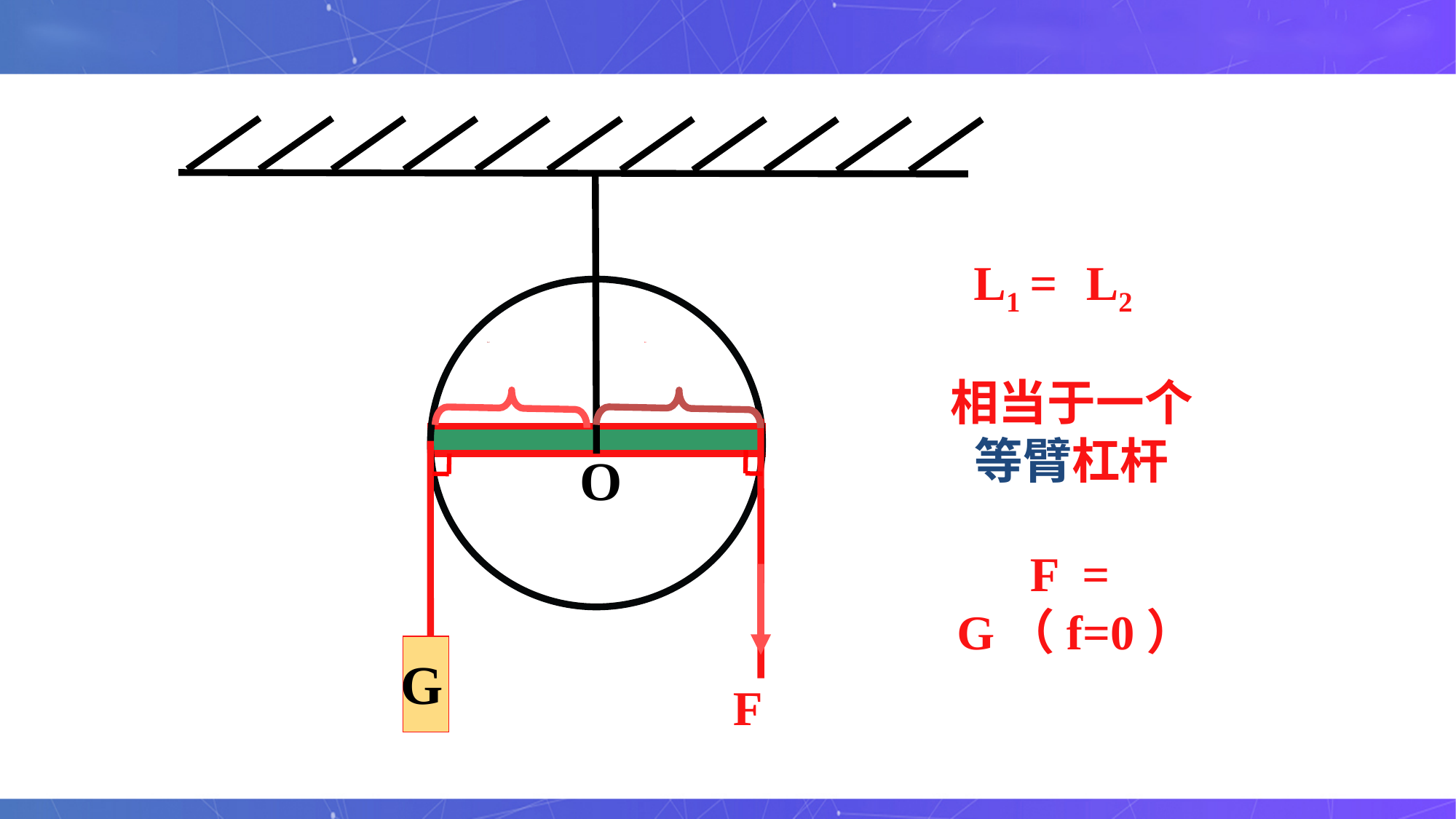

F

L2
L1
O

G
L1
=
L2
相当于一个等臂杠杆

F  =  G（f=0）